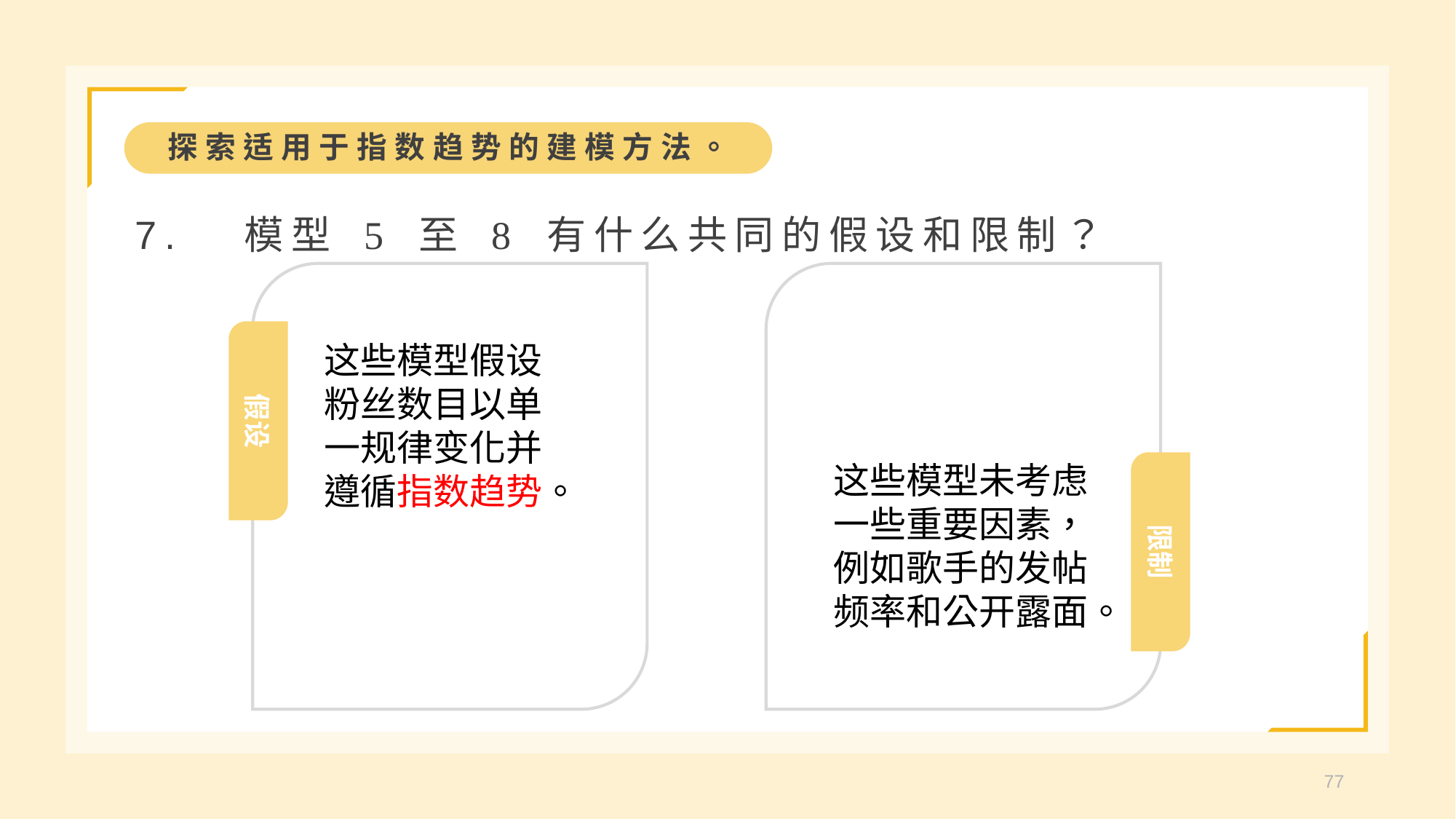

探索适用于指数趋势的建模方法。
7.	模型 5 至 8 有什么共同的假设和限制？

假设
这些模型假设粉丝数目以单一规律变化并遵循指数趋势。

限制
这些模型未考虑一些重要因素，例如歌手的发帖频率和公开露面。
77